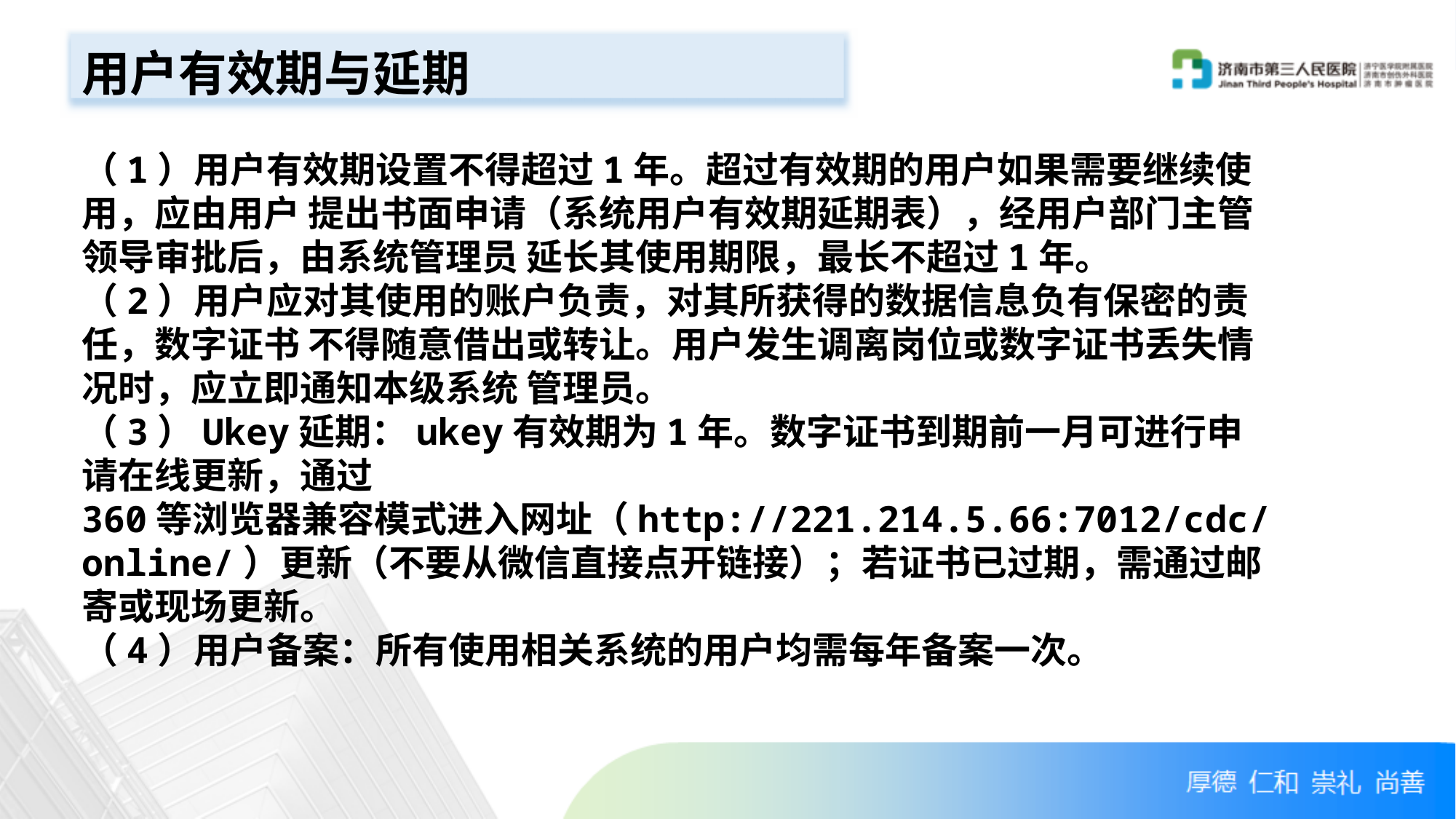

用户有效期与延期
（1）用户有效期设置不得超过1年。超过有效期的用户如果需要继续使用，应由用户 提出书面申请（系统用户有效期延期表），经用户部门主管领导审批后，由系统管理员 延长其使用期限，最长不超过1年。
（2）用户应对其使用的账户负责，对其所获得的数据信息负有保密的责任，数字证书 不得随意借出或转让。用户发生调离岗位或数字证书丢失情况时，应立即通知本级系统 管理员。
（3）Ukey延期：ukey有效期为1年。数字证书到期前一月可进行申请在线更新，通过 360等浏览器兼容模式进入网址（http://221.214.5.66:7012/cdc/online/）更新（不要从微信直接点开链接）；若证书已过期，需通过邮寄或现场更新。
（4）用户备案：所有使用相关系统的用户均需每年备案一次。